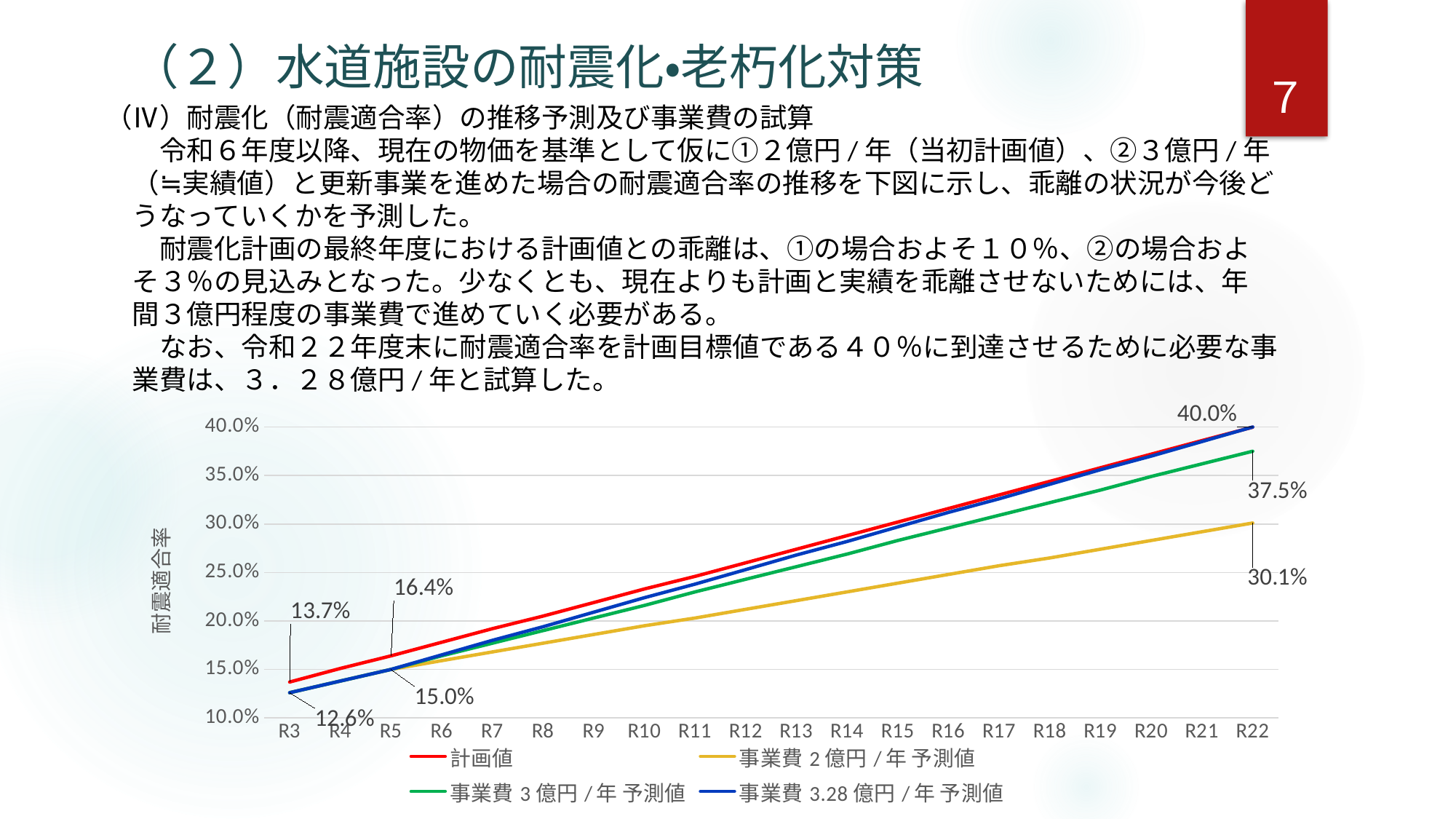

（２）水道施設の耐震化・老朽化対策
７

（Ⅳ）耐震化（耐震適合率）の推移予測及び事業費の試算
　　令和６年度以降、現在の物価を基準として仮に①２億円/年（当初計画値）、②３億円/年
　（≒実績値）と更新事業を進めた場合の耐震適合率の推移を下図に示し、乖離の状況が今後ど
　うなっていくかを予測した。
　　耐震化計画の最終年度における計画値との乖離は、①の場合およそ１０％、②の場合およ
　そ３％の見込みとなった。少なくとも、現在よりも計画と実績を乖離させないためには、年
　間３億円程度の事業費で進めていく必要がある。
　　なお、令和２２年度末に耐震適合率を計画目標値である４０％に到達させるために必要な事
　業費は、３．２８億円/年と試算した。

### Chart

| Category |  |  |  |  |
|---|---|---|---|---|
| R3 | 0.137 | 0.126 | 0.126 | 0.126 |
| R4 | 0.151 | 0.138 | 0.138 | 0.138 |
| R5 | 0.164 | 0.15 | 0.15 | 0.15 |
| R6 | 0.178 | 0.159 | 0.164 | 0.165 |
| R7 | 0.192 | 0.168 | 0.177 | 0.18 |
| R8 | 0.205 | 0.177 | 0.19 | 0.194 |
| R9 | 0.219 | 0.186 | 0.203 | 0.209 |
| R10 | 0.233 | 0.195 | 0.216 | 0.224 |
| R11 | 0.246 | 0.203 | 0.23 | 0.238 |
| R12 | 0.26 | 0.212 | 0.243 | 0.253 |
| R13 | 0.274 | 0.221 | 0.256 | 0.268 |
| R14 | 0.288 | 0.23 | 0.269 | 0.282 |
| R15 | 0.302 | 0.239 | 0.283 | 0.297 |
| R16 | 0.316 | 0.248 | 0.296 | 0.312 |
| R17 | 0.33 | 0.257 | 0.309 | 0.326 |
| R18 | 0.344 | 0.265 | 0.322 | 0.341 |
| R19 | 0.358 | 0.274 | 0.335 | 0.356 |
| R20 | 0.372 | 0.283 | 0.349 | 0.37 |
| R21 | 0.386 | 0.292 | 0.362 | 0.385 |
| R22 | 0.3998 | 0.301 | 0.375 | 0.4 |